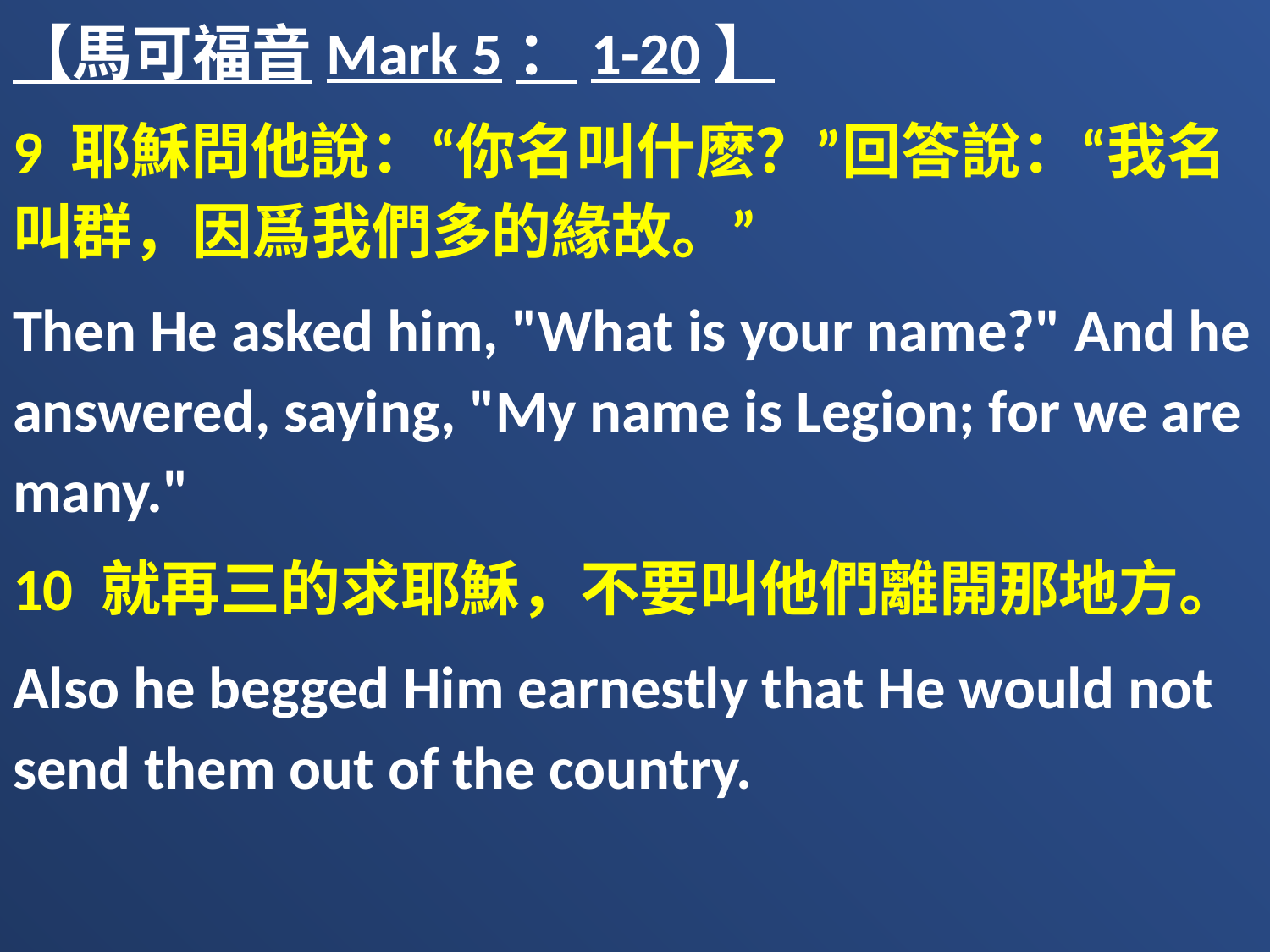

【馬可福音Mark 5：1-20】
9 耶穌問他說：“你名叫什麽？”回答說：“我名叫群，因爲我們多的緣故。”
Then He asked him, "What is your name?" And he answered, saying, "My name is Legion; for we are many."
10 就再三的求耶穌，不要叫他們離開那地方。
Also he begged Him earnestly that He would not send them out of the country.